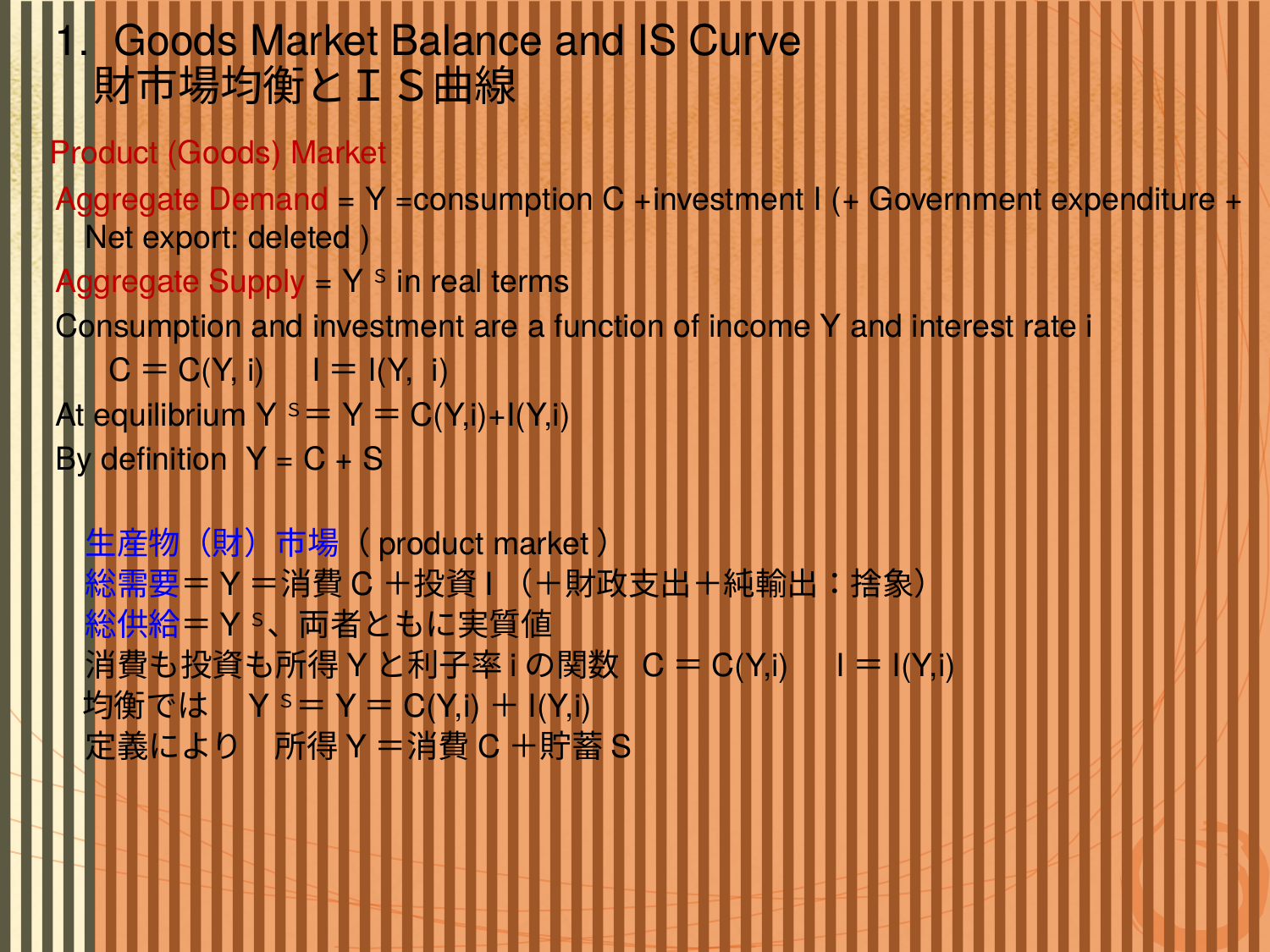

1.  Goods Market Balance and IS Curve
   財市場均衡とＩＳ曲線
 Product (Goods) Market
  Aggregate Demand = Y =consumption C +investment I (+ Government expenditure + Net export: deleted )
  Aggregate Supply = YＳin real terms
  Consumption and investment are a function of income Y and interest rate i
        C＝C(Y, i)　I＝I(Y,  i)
  At equilibrium YＳ＝Y＝C(Y,i)+I(Y,i)
  By definition  Y = C + S

　	生産物（財）市場（product market）
　	総需要＝Y＝消費C＋投資I（＋財政支出＋純輸出：捨象）
　	総供給＝YＳ、両者ともに実質値
  	消費も投資も所得Yと利子率iの関数  C＝C(Y,i)　I＝I(Y,i)
　　  均衡では　YＳ＝Y＝C(Y,i)＋I(Y,i)
　	定義により　所得Y＝消費C＋貯蓄S